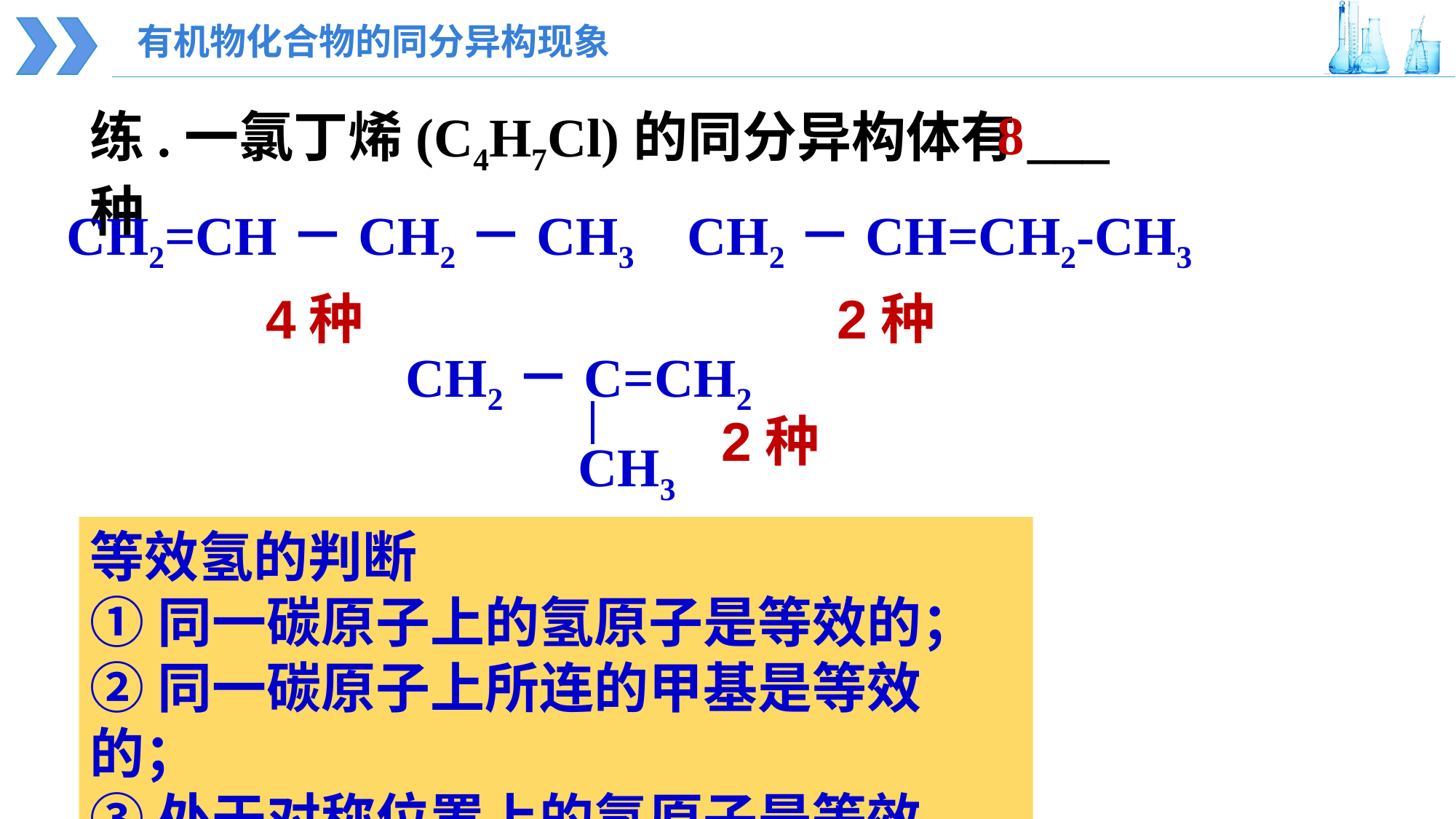

有机物化合物的同分异构现象
8
练.一氯丁烯(C4H7Cl)的同分异构体有___种
CH2=CH－CH2－CH3
CH2－CH=CH2-CH3
4种
2种
CH2－C=CH2
CH3
2种
等效氢的判断
①同一碳原子上的氢原子是等效的；
②同一碳原子上所连的甲基是等效的；
③处于对称位置上的氢原子是等效的。